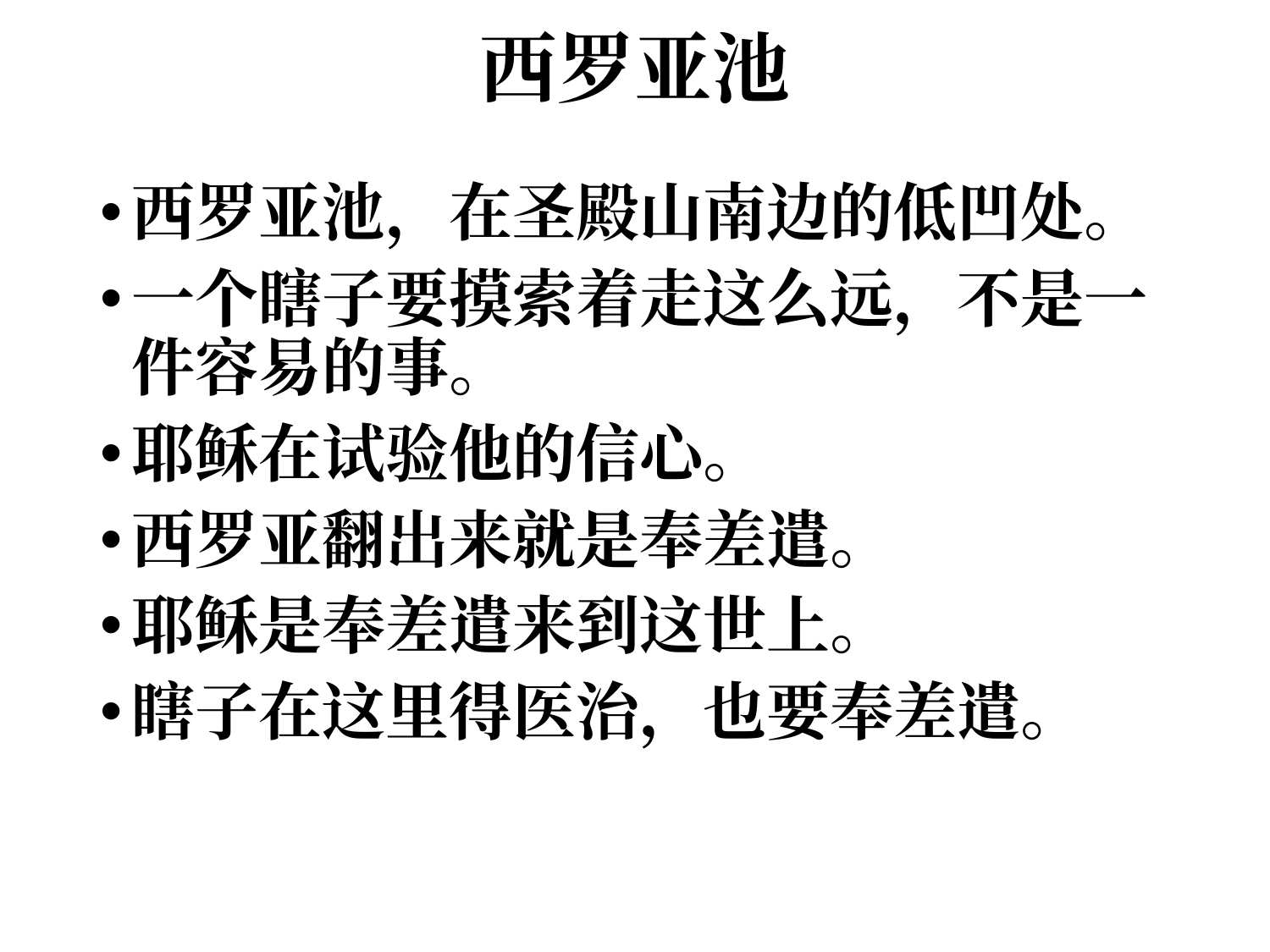

# 西罗亚池
西罗亚池，在圣殿山南边的低凹处。
一个瞎子要摸索着走这么远，不是一件容易的事。
耶稣在试验他的信心。
西罗亚翻出来就是奉差遣。
耶稣是奉差遣来到这世上。
瞎子在这里得医治，也要奉差遣。